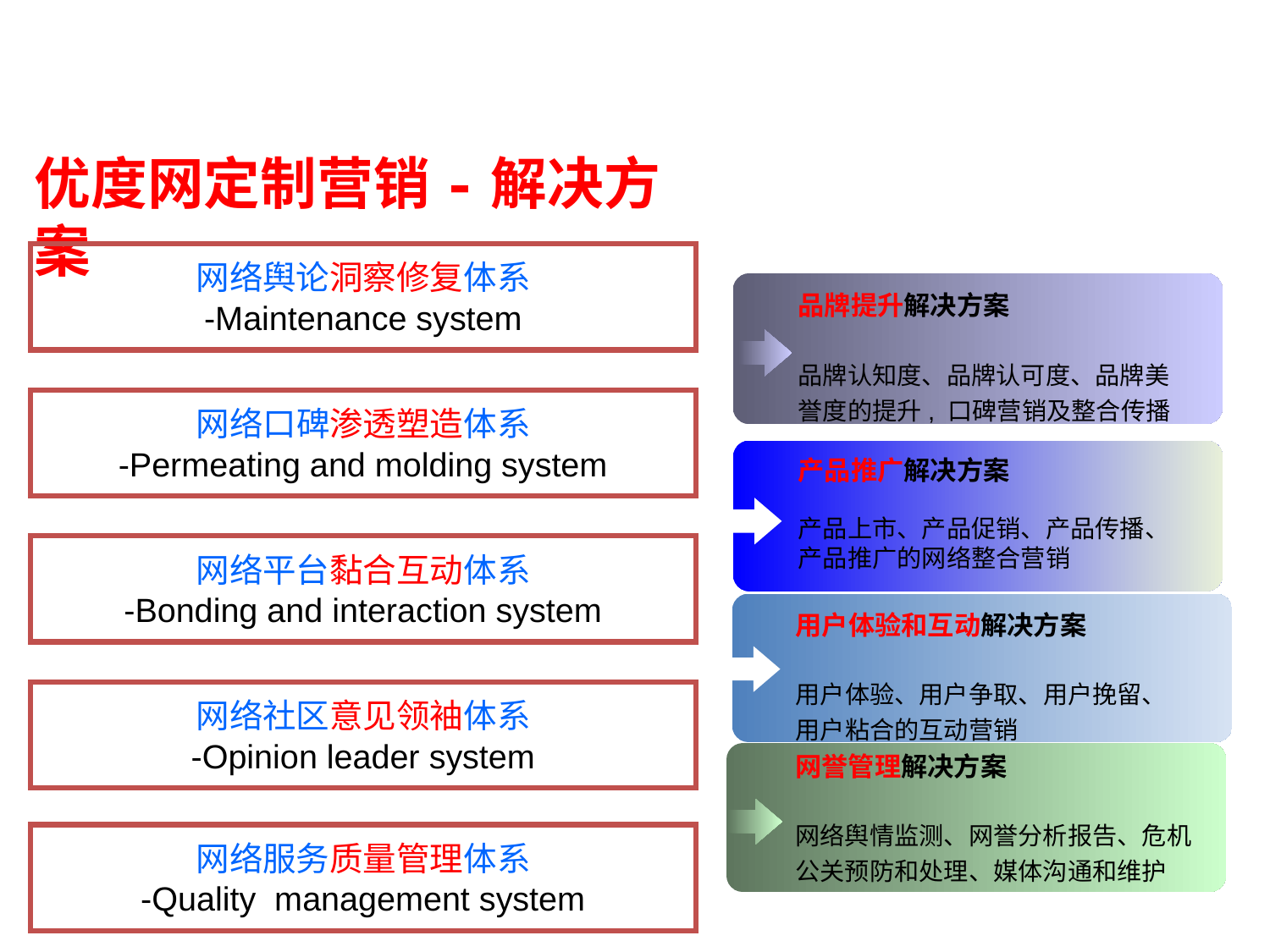

优度网定制营销-解决方案
网络舆论洞察修复体系
-Maintenance system

品牌提升解决方案

品牌认知度、品牌认可度、品牌美誉度的提升, 口碑营销及整合传播

产品推广解决方案

产品上市、产品促销、产品传播、产品推广的网络整合营销
网络口碑渗透塑造体系
-Permeating and molding system
网络平台黏合互动体系
-Bonding and interaction system

用户体验和互动解决方案

用户体验、用户争取、用户挽留、用户粘合的互动营销
网络社区意见领袖体系
-Opinion leader system

网誉管理解决方案

网络舆情监测、网誉分析报告、危机公关预防和处理、媒体沟通和维护
网络服务质量管理体系
-Quality  management system